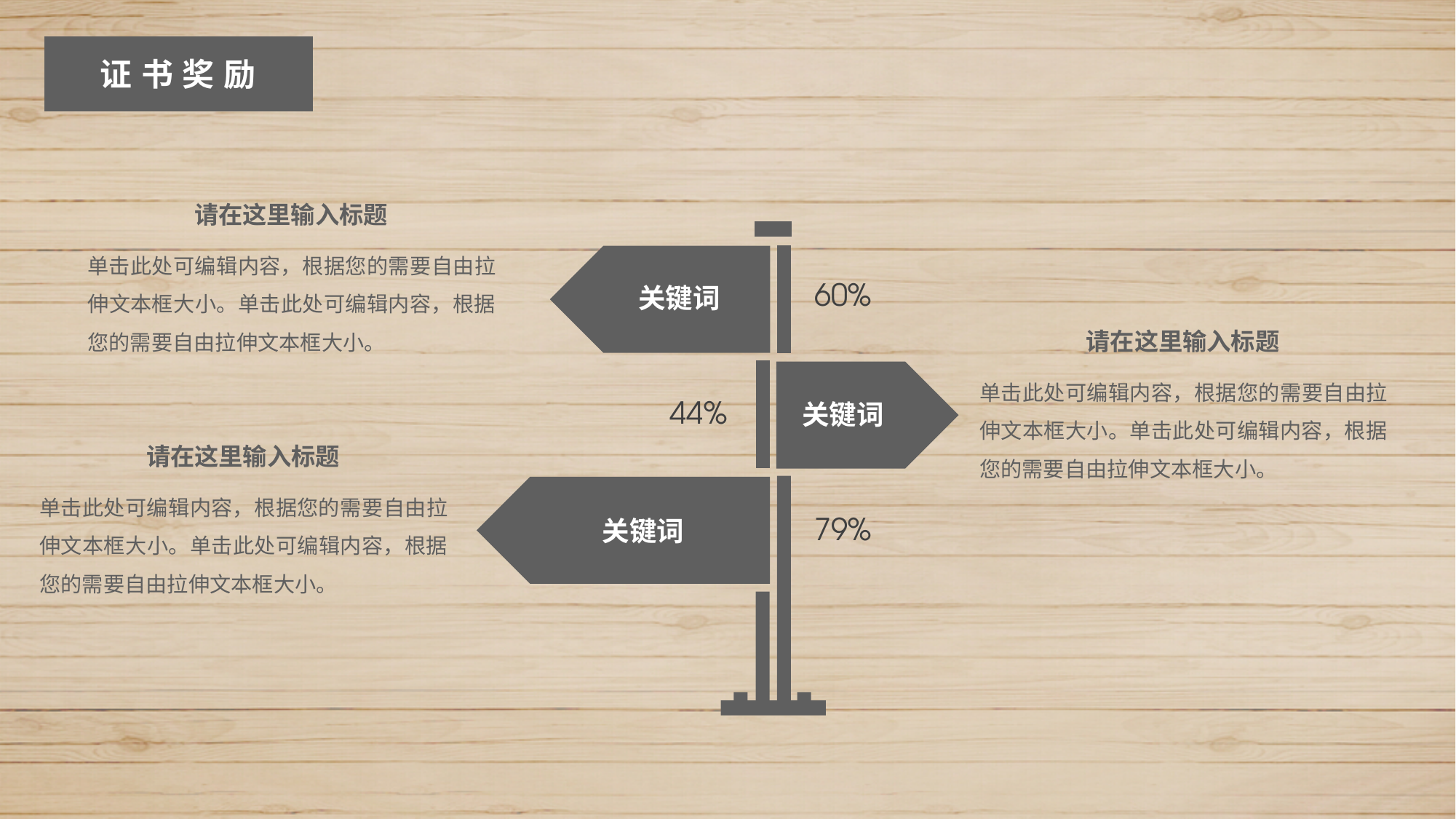

证书奖励
请在这里输入标题
单击此处可编辑内容，根据您的需要自由拉伸文本框大小。单击此处可编辑内容，根据您的需要自由拉伸文本框大小。

60%

44%

79%
关键词
请在这里输入标题
单击此处可编辑内容，根据您的需要自由拉伸文本框大小。单击此处可编辑内容，根据您的需要自由拉伸文本框大小。
关键词
请在这里输入标题
单击此处可编辑内容，根据您的需要自由拉伸文本框大小。单击此处可编辑内容，根据您的需要自由拉伸文本框大小。
关键词